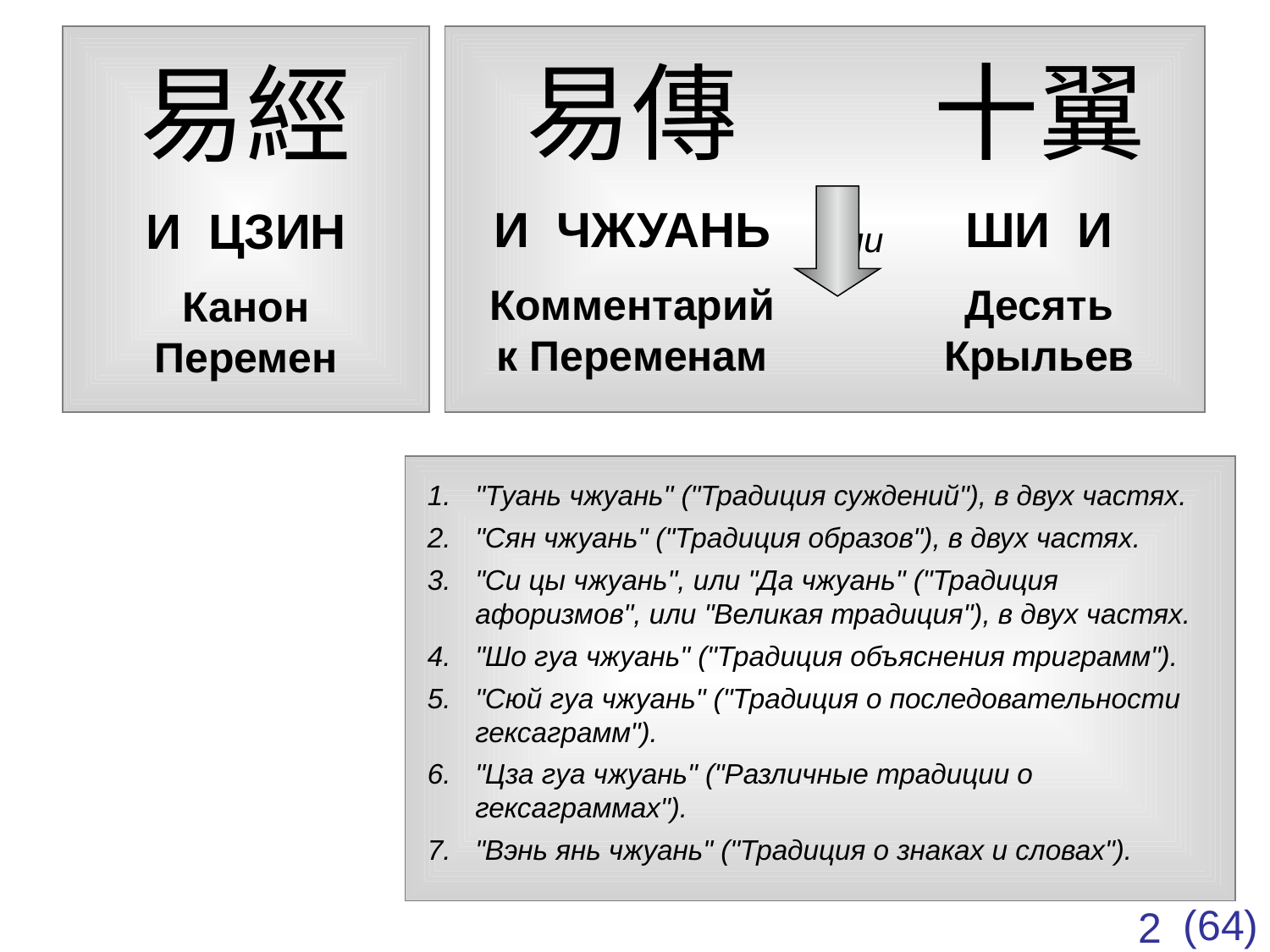

易經
И  ЦЗИН
Канон Перемен

      или
易傳
И  ЧЖУАНЬ
Комментарий
к Переменам
十翼
ШИ  И
Десять
Крыльев

"Туань чжуань" ("Традиция суждений"), в двух частях.
"Сян чжуань" ("Традиция образов"), в двух частях.
"Си цы чжуань", или "Да чжуань" ("Традиция афоризмов", или "Великая традиция"), в двух частях.
"Шо гуа чжуань" ("Традиция объяснения триграмм").
"Сюй гуа чжуань" ("Традиция о последовательности гексаграмм").
"Цза гуа чжуань" ("Различные традиции о гексаграммах").
"Вэнь янь чжуань" ("Традиция о знаках и словах").
2
(64)